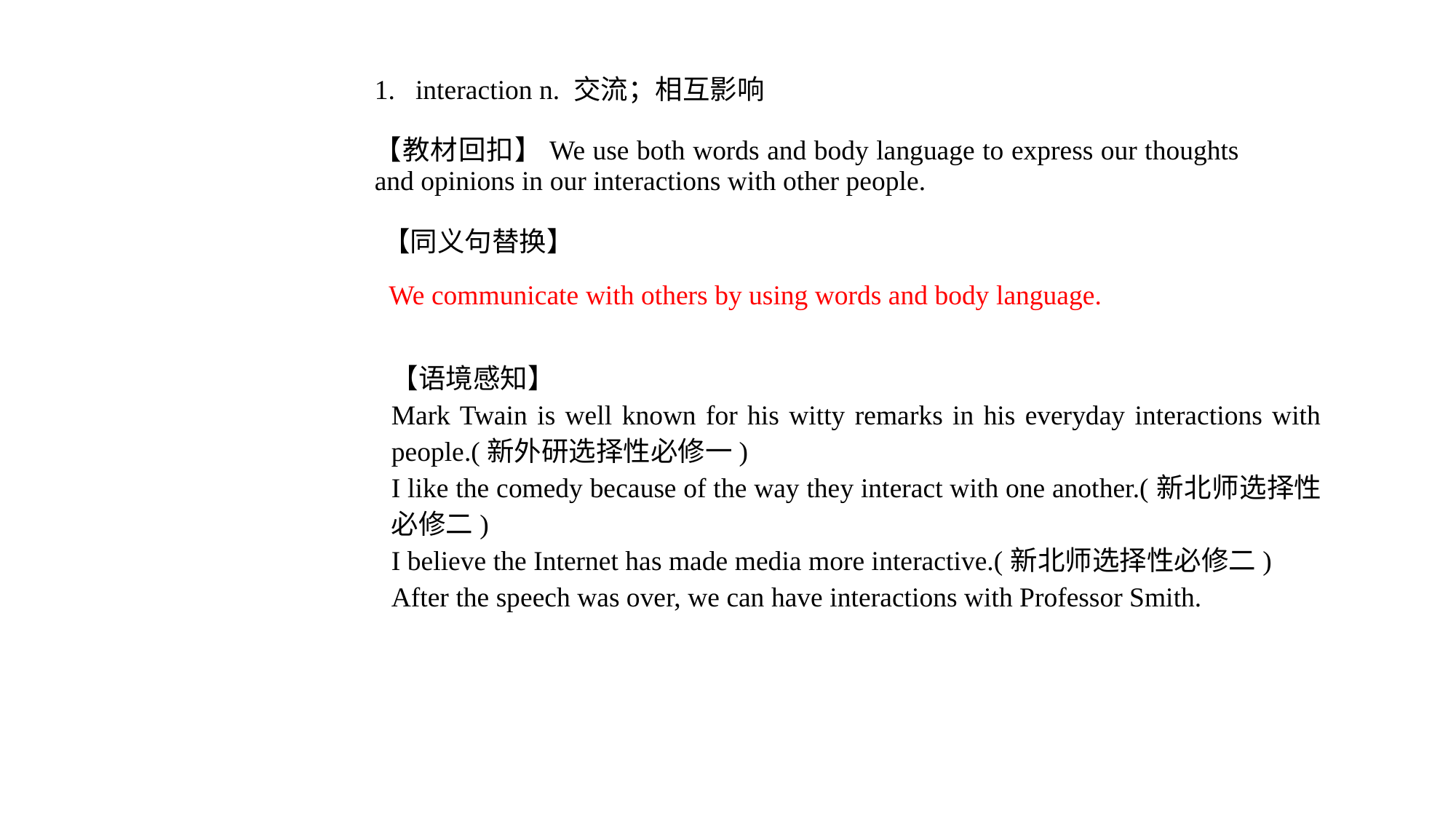

interaction n. 交流；相互影响

【教材回扣】We use both words and body language to express our thoughts and opinions in our interactions with other people.

【同义句替换】
 We communicate with others by using words and body language.
【语境感知】
Mark Twain is well known for his witty remarks in his everyday interactions with people.(新外研选择性必修一)
I like the comedy because of the way they interact with one another.(新北师选择性必修二)
I believe the Internet has made media more interactive.(新北师选择性必修二)
After the speech was over, we can have interactions with Professor Smith.